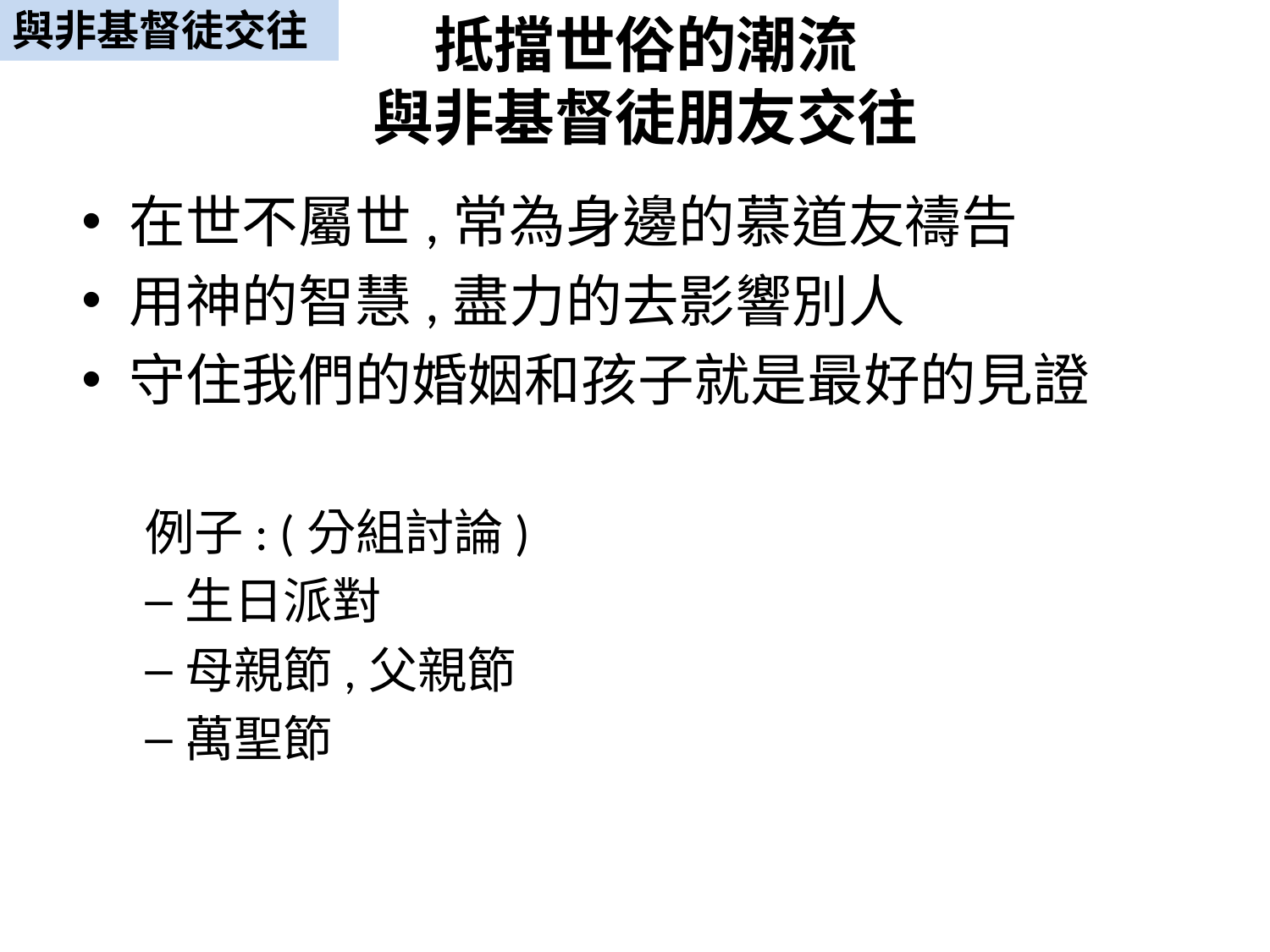

抵擋世俗的潮流
與非基督徒朋友交往
與非基督徒交往
在世不屬世,常為身邊的慕道友禱告
用神的智慧,盡力的去影響別人
守住我們的婚姻和孩子就是最好的見證

例子: (分組討論)
生日派對
母親節,父親節
萬聖節